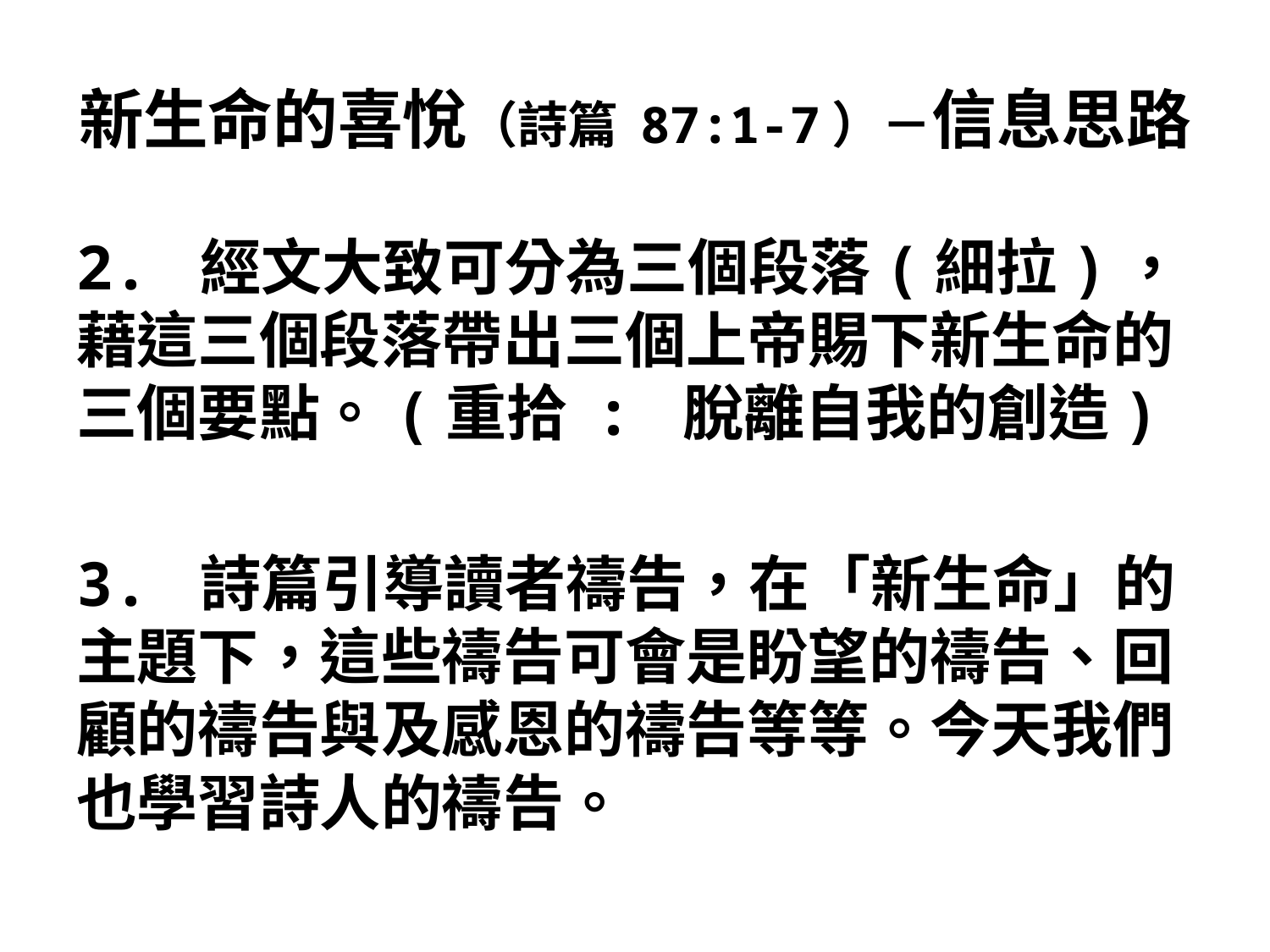

# 新生命的喜悅（詩篇 87:1-7）－信息思路
2. 經文大致可分為三個段落(細拉)，藉這三個段落帶出三個上帝賜下新生命的三個要點。(重拾 : 脫離自我的創造)

3. 詩篇引導讀者禱告，在「新生命」的主題下，這些禱告可會是盼望的禱告、回顧的禱告與及感恩的禱告等等。今天我們也學習詩人的禱告。